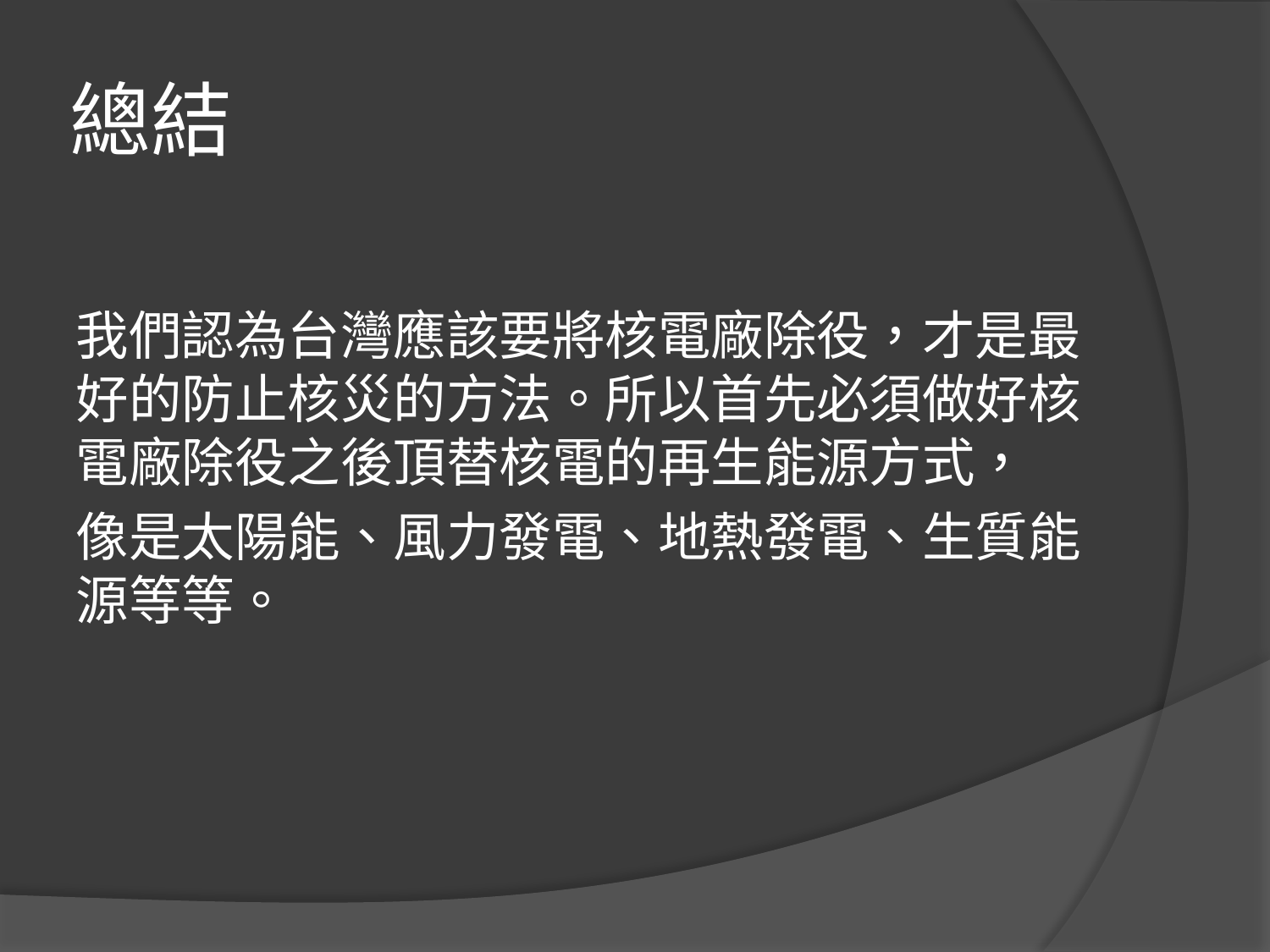

# 總結

我們認為台灣應該要將核電廠除役，才是最好的防止核災的方法。所以首先必須做好核電廠除役之後頂替核電的再生能源方式，
像是太陽能、風力發電、地熱發電、生質能源等等。